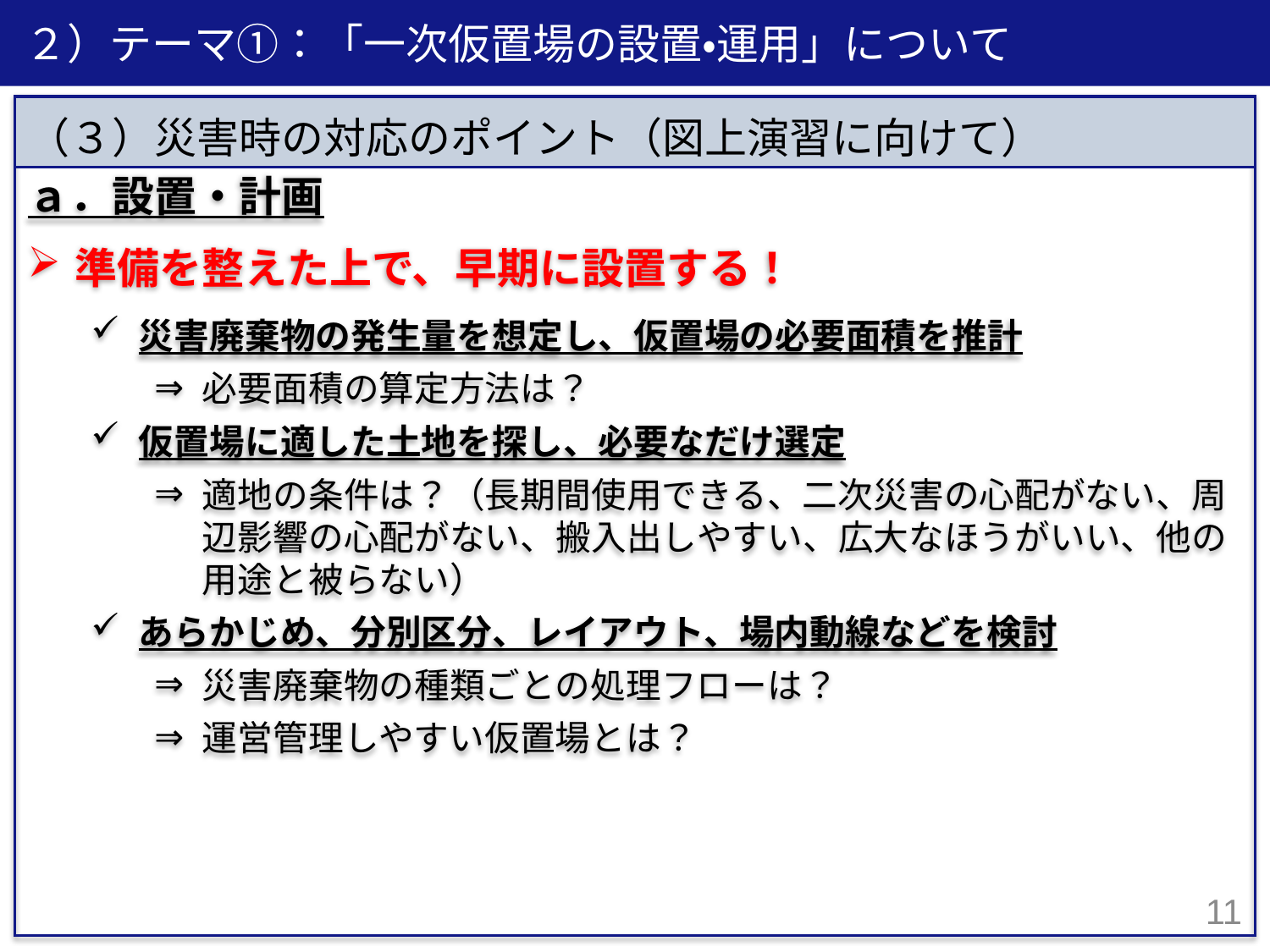

２）テーマ①：「一次仮置場の設置・運用」について

ａ．設置・計画
準備を整えた上で、早期に設置する！
災害廃棄物の発生量を想定し、仮置場の必要面積を推計
必要面積の算定方法は？
仮置場に適した土地を探し、必要なだけ選定
適地の条件は？（長期間使用できる、二次災害の心配がない、周辺影響の心配がない、搬入出しやすい、広大なほうがいい、他の用途と被らない）
あらかじめ、分別区分、レイアウト、場内動線などを検討
災害廃棄物の種類ごとの処理フローは？
運営管理しやすい仮置場とは？
（３）災害時の対応のポイント（図上演習に向けて）
11